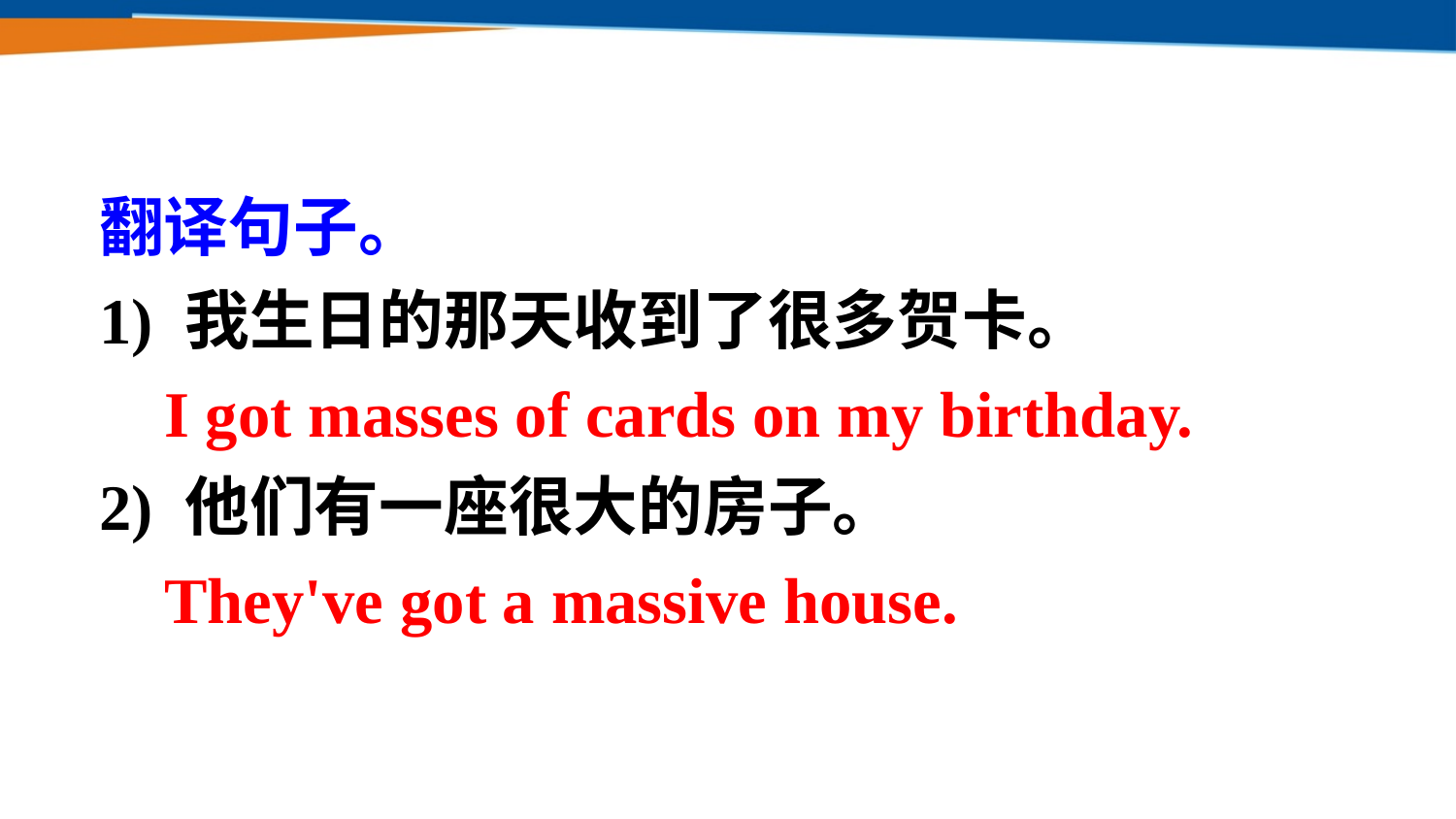

翻译句子。
1) 我生日的那天收到了很多贺卡。
    I got masses of cards on my birthday.
2) 他们有一座很大的房子。
    They've got a massive house.